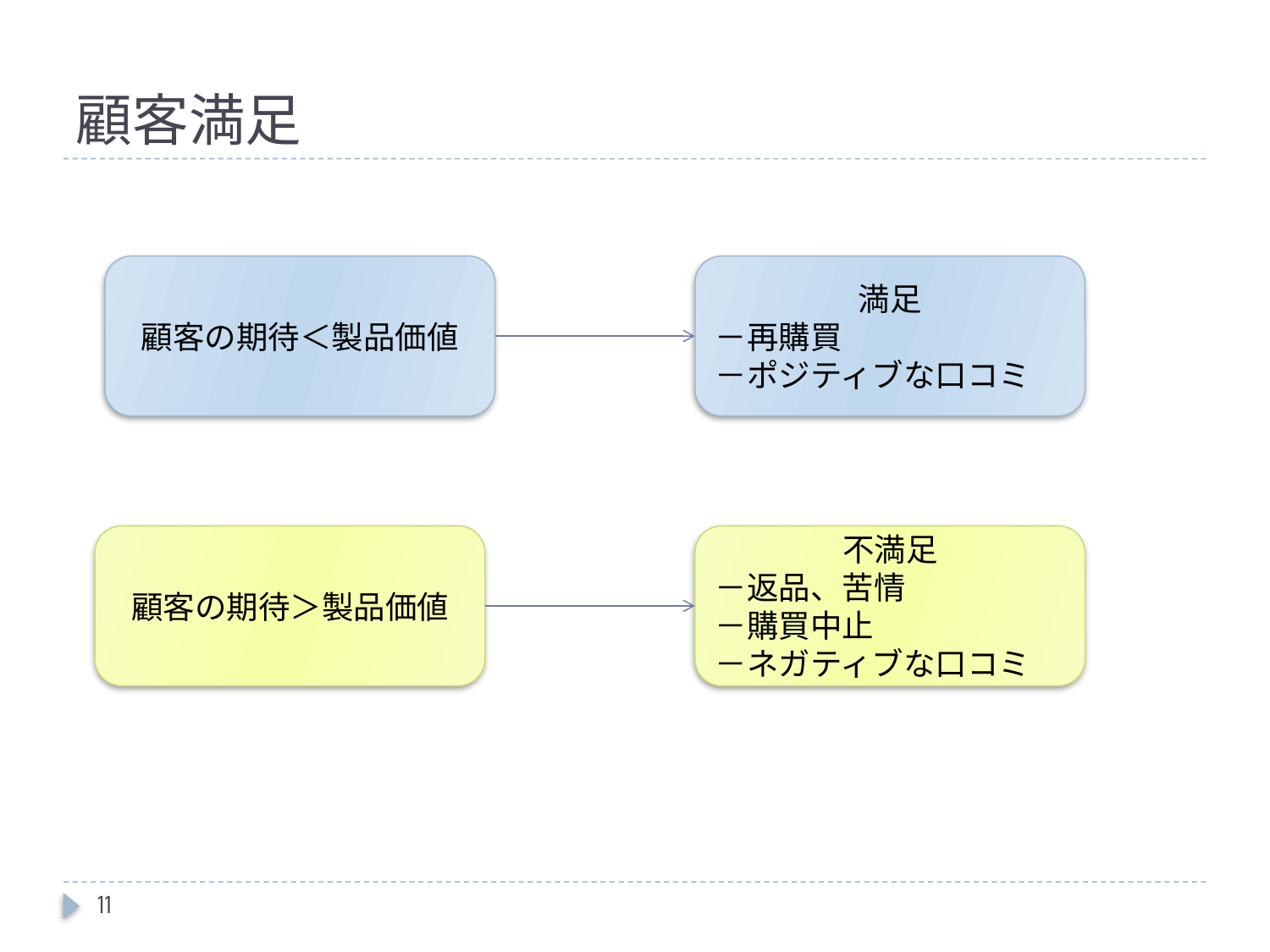

# 顧客満足
顧客の期待＜製品価値
満足
－再購買
－ポジティブな口コミ
顧客の期待＞製品価値
不満足
－返品、苦情
－購買中止
－ネガティブな口コミ
11